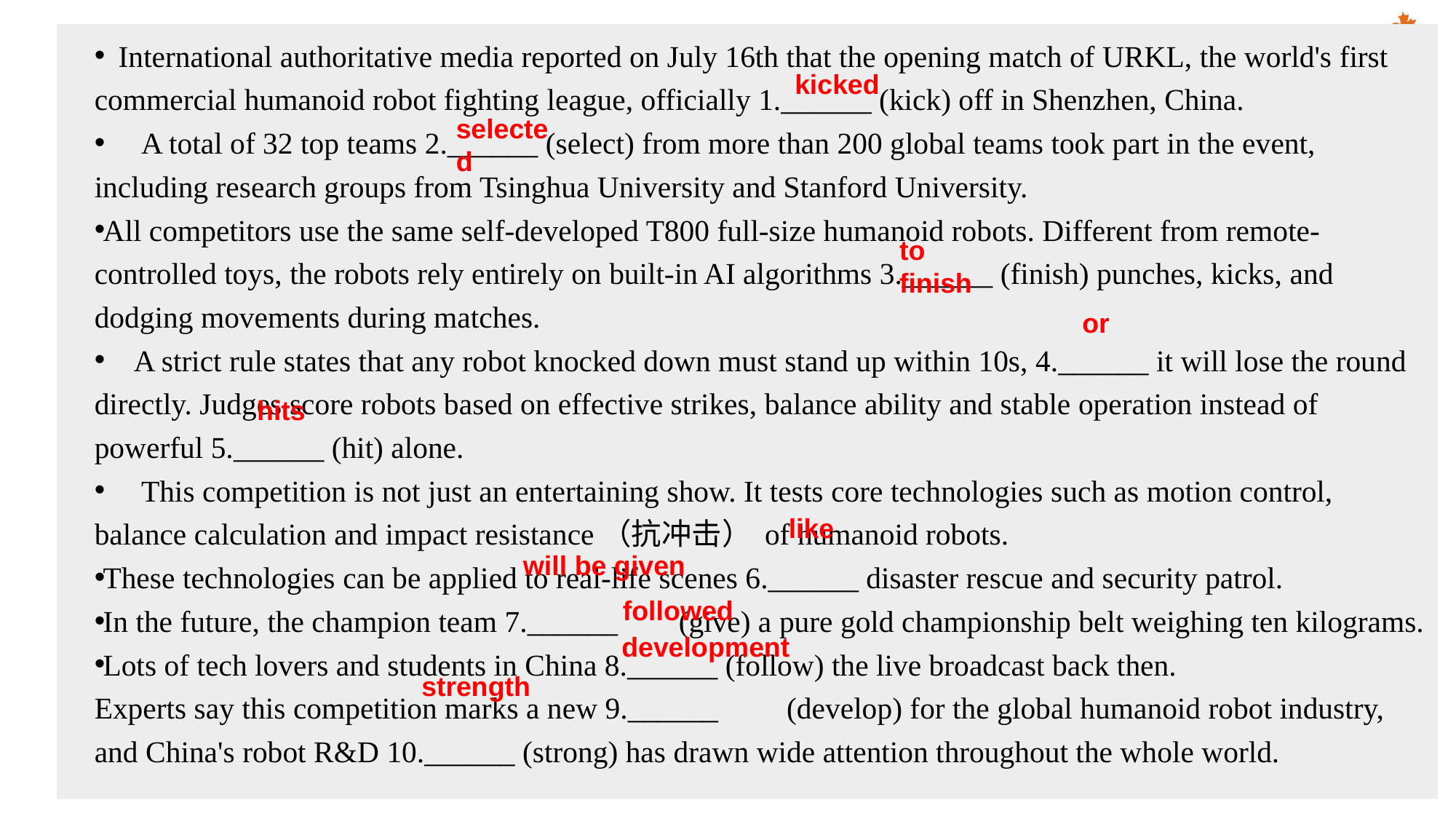

International authoritative media reported on July 16th that the opening match of URKL, the world's first commercial humanoid robot fighting league, officially 1.______ (kick) off in Shenzhen, China.
     A total of 32 top teams 2.______ (select) from more than 200 global teams took part in the event, including research groups from Tsinghua University and Stanford University.
All competitors use the same self-developed T800 full-size humanoid robots. Different from remote-controlled toys, the robots rely entirely on built-in AI algorithms 3.______ (finish) punches, kicks, and dodging movements during matches.
    A strict rule states that any robot knocked down must stand up within 10s, 4.______ it will lose the round directly. Judges score robots based on effective strikes, balance ability and stable operation instead of powerful 5.______ (hit) alone.
     This competition is not just an entertaining show. It tests core technologies such as motion control, balance calculation and impact resistance（抗冲击） of humanoid robots.
These technologies can be applied to real-life scenes 6.______ disaster rescue and security patrol.
In the future, the champion team 7.______        (give) a pure gold championship belt weighing ten kilograms.
Lots of tech lovers and students in China 8.______ (follow) the live broadcast back then.
Experts say this competition marks a new 9.______         (develop) for the global humanoid robot industry, and China's robot R&D 10.______ (strong) has drawn wide attention throughout the whole world.
kicked
selected
to finish
 or
hits
like
will be given
followed
development
strength